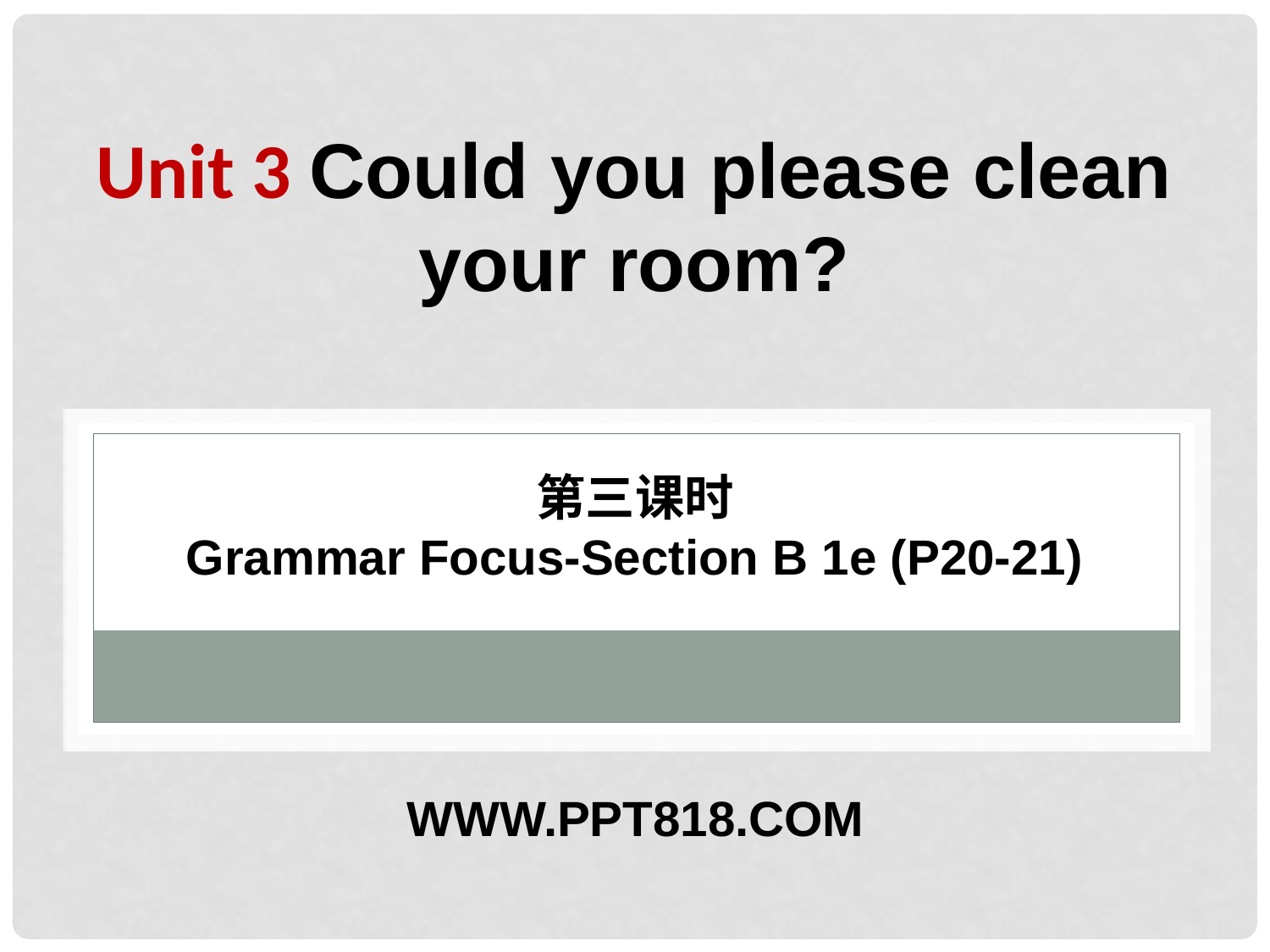

Unit 3 Could you please clean your room?
 第三课时
Grammar Focus-Section B 1e (P20-21)
WWW.PPT818.COM